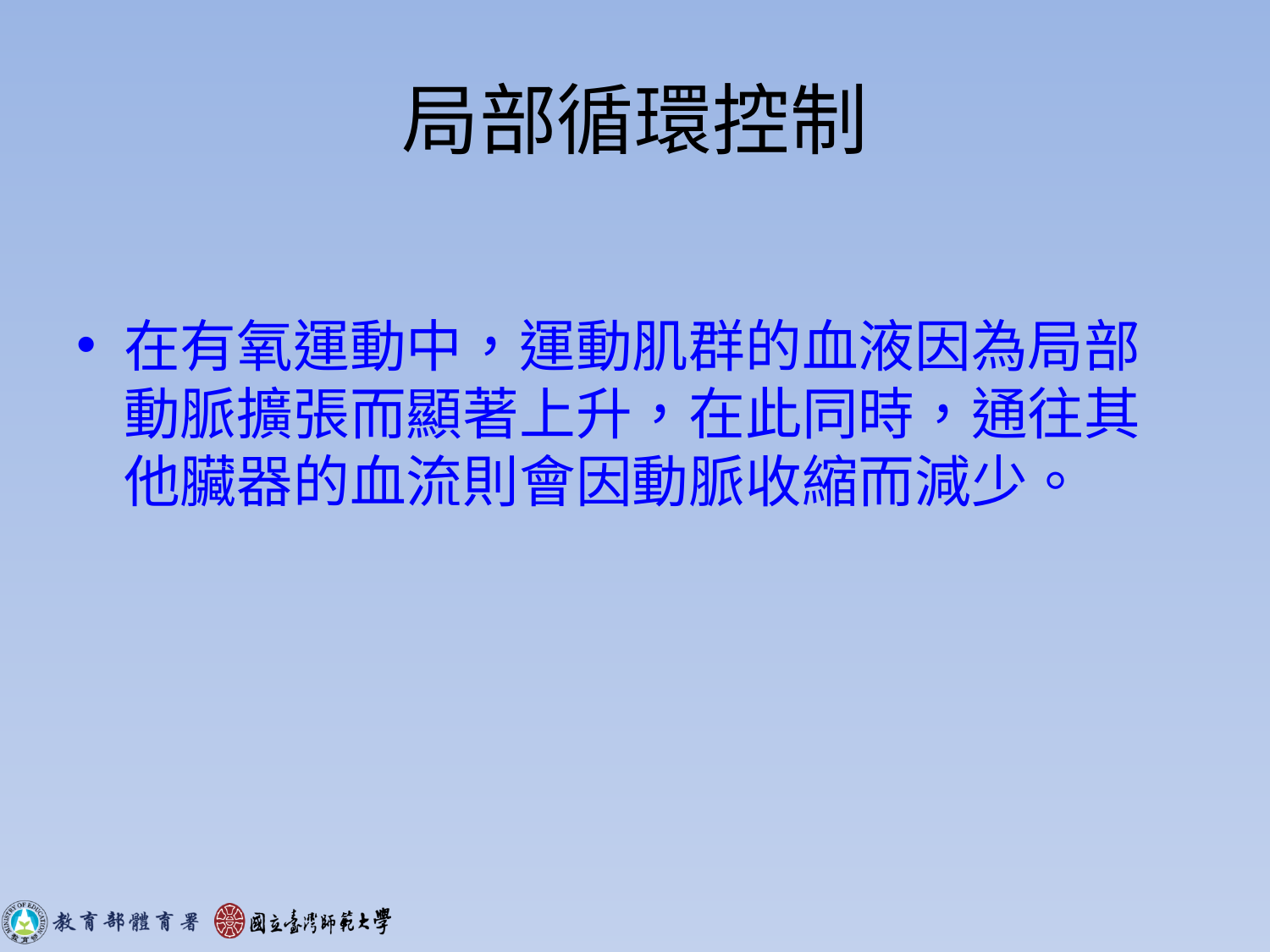

# 局部循環控制

在有氧運動中，運動肌群的血液因為局部動脈擴張而顯著上升，在此同時，通往其他臟器的血流則會因動脈收縮而減少。